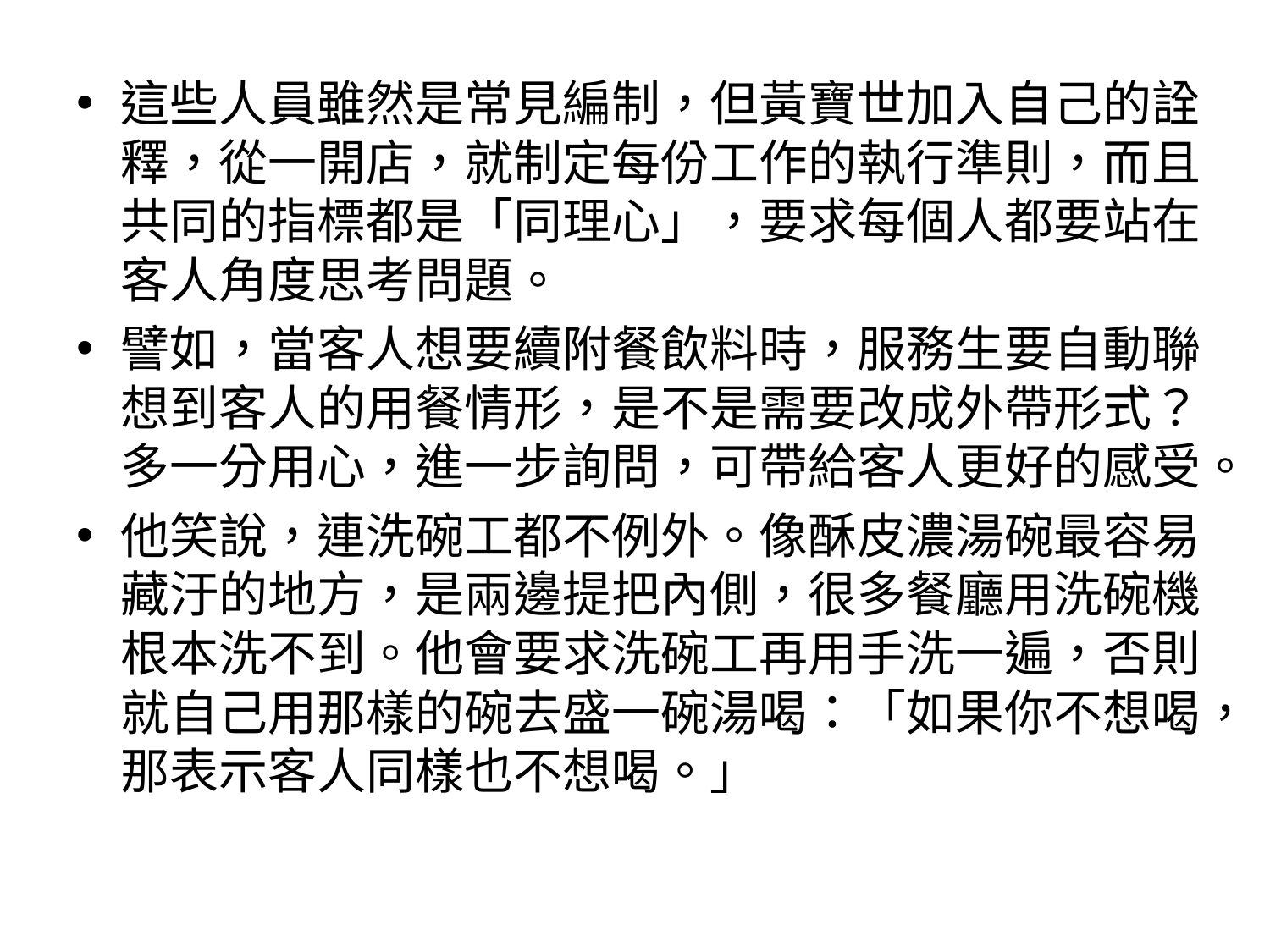

這些人員雖然是常見編制，但黃寶世加入自己的詮釋，從一開店，就制定每份工作的執行準則，而且共同的指標都是「同理心」，要求每個人都要站在客人角度思考問題。
譬如，當客人想要續附餐飲料時，服務生要自動聯想到客人的用餐情形，是不是需要改成外帶形式？多一分用心，進一步詢問，可帶給客人更好的感受。
他笑說，連洗碗工都不例外。像酥皮濃湯碗最容易藏汙的地方，是兩邊提把內側，很多餐廳用洗碗機根本洗不到。他會要求洗碗工再用手洗一遍，否則就自己用那樣的碗去盛一碗湯喝：「如果你不想喝，那表示客人同樣也不想喝。」